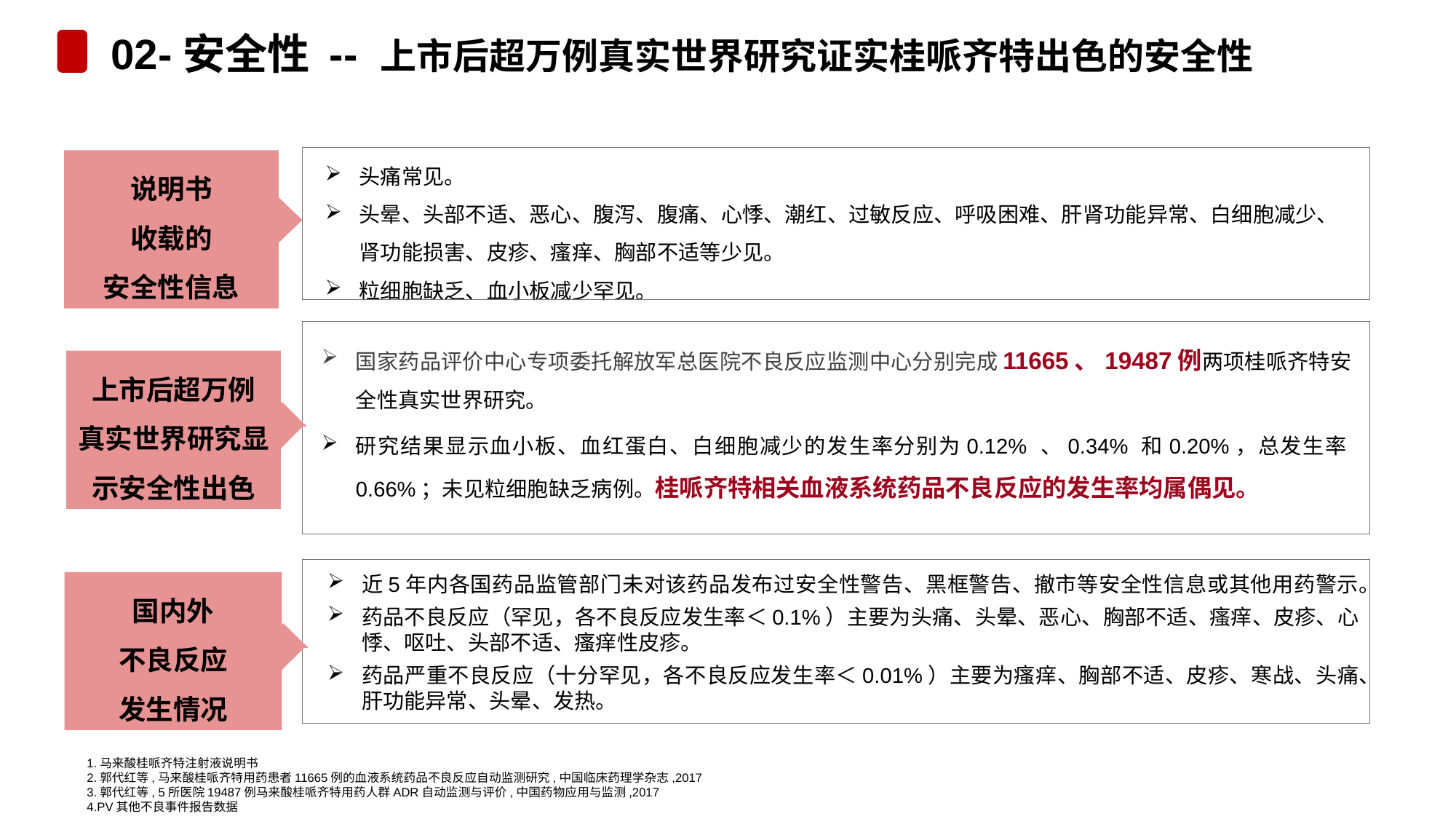

# 02-安全性 -- 上市后超万例真实世界研究证实桂哌齐特出色的安全性
头痛常见。
头晕、头部不适、恶心、腹泻、腹痛、心悸、潮红、过敏反应、呼吸困难、肝肾功能异常、白细胞减少、肾功能损害、皮疹、瘙痒、胸部不适等少见。
粒细胞缺乏、血小板减少罕见。

说明书
收载的
安全性信息

国家药品评价中心专项委托解放军总医院不良反应监测中心分别完成11665、19487例两项桂哌齐特安全性真实世界研究。
研究结果显示血小板、血红蛋白、白细胞减少的发生率分别为0.12% 、0.34% 和0.20%，总发生率0.66%；未见粒细胞缺乏病例。桂哌齐特相关血液系统药品不良反应的发生率均属偶见。

上市后超万例
真实世界研究显示安全性出色

近5年内各国药品监管部门未对该药品发布过安全性警告、黑框警告、撤市等安全性信息或其他用药警示。
药品不良反应（罕见，各不良反应发生率＜0.1%）主要为头痛、头晕、恶心、胸部不适、瘙痒、皮疹、心悸、呕吐、头部不适、瘙痒性皮疹。
药品严重不良反应（十分罕见，各不良反应发生率＜0.01%）主要为瘙痒、胸部不适、皮疹、寒战、头痛、肝功能异常、头晕、发热。
国内外
不良反应
发生情况

1.马来酸桂哌齐特注射液说明书
2.郭代红等,马来酸桂哌齐特用药患者11665例的血液系统药品不良反应自动监测研究,中国临床药理学杂志,2017
3.郭代红等, 5所医院19487例马来酸桂哌齐特用药人群ADR自动监测与评价,中国药物应用与监测,2017
4.PV其他不良事件报告数据